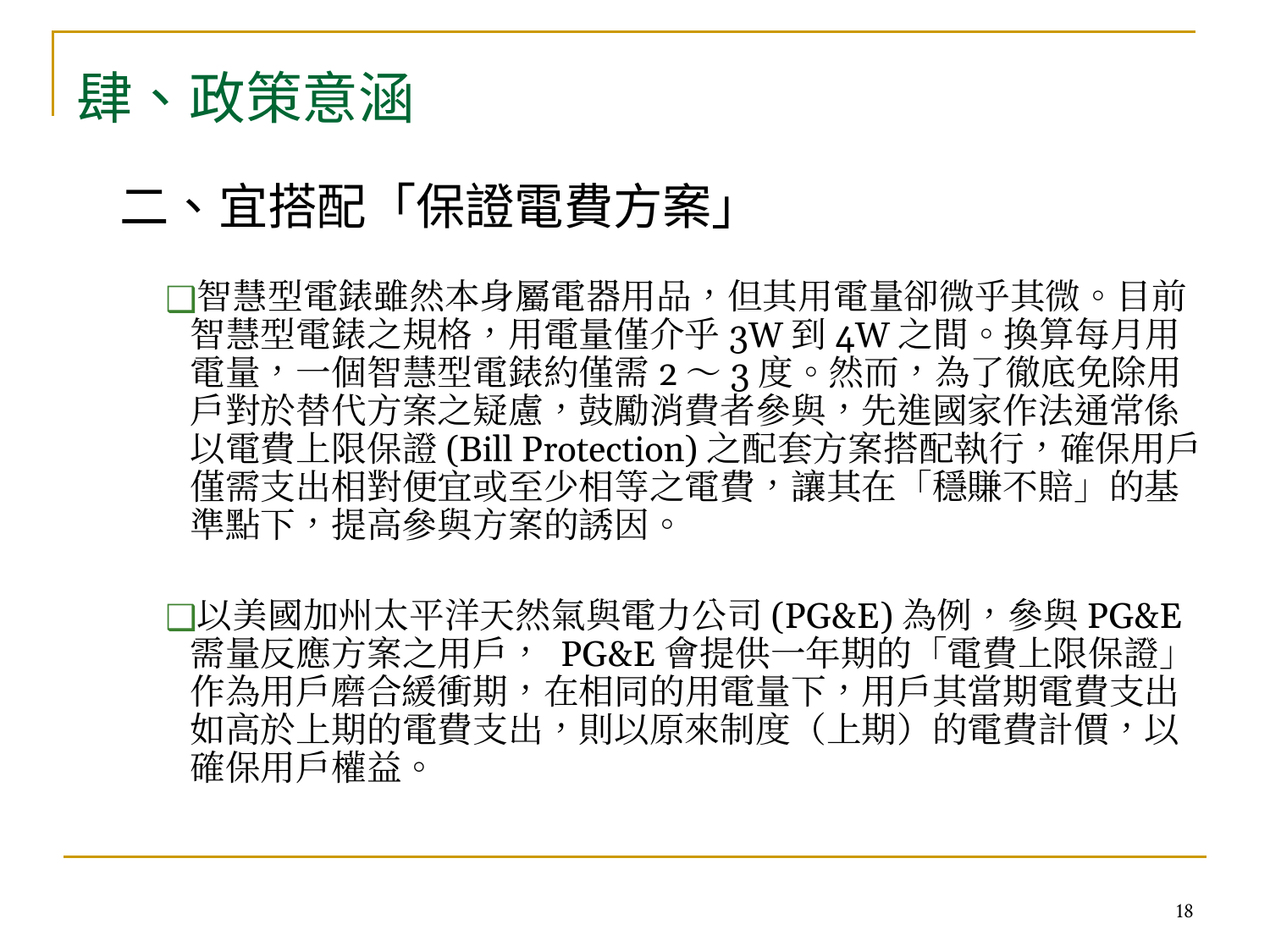

肆、政策意涵
二、宜搭配「保證電費方案」

智慧型電錶雖然本身屬電器用品，但其用電量卻微乎其微。目前智慧型電錶之規格，用電量僅介乎3W到4W之間。換算每月用電量，一個智慧型電錶約僅需2～3度。然而，為了徹底免除用戶對於替代方案之疑慮，鼓勵消費者參與，先進國家作法通常係以電費上限保證(Bill Protection)之配套方案搭配執行，確保用戶僅需支出相對便宜或至少相等之電費，讓其在「穩賺不賠」的基準點下，提高參與方案的誘因。

以美國加州太平洋天然氣與電力公司(PG&E)為例，參與PG&E需量反應方案之用戶， PG&E會提供一年期的「電費上限保證」作為用戶磨合緩衝期，在相同的用電量下，用戶其當期電費支出如高於上期的電費支出，則以原來制度（上期）的電費計價，以確保用戶權益。

18